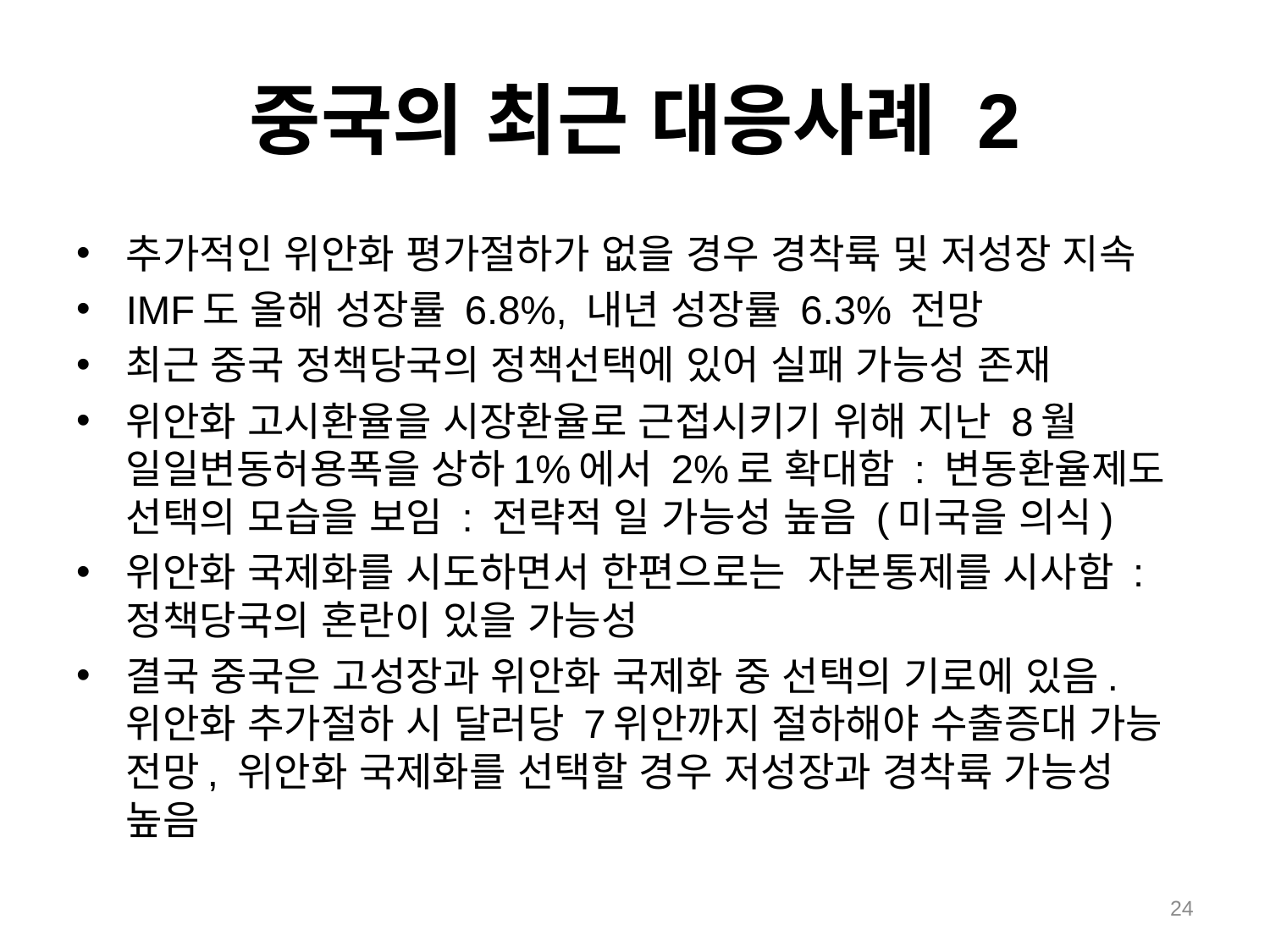

# 중국의 최근 대응사례 2
추가적인 위안화 평가절하가 없을 경우 경착륙 및 저성장 지속
IMF도 올해 성장률 6.8%, 내년 성장률 6.3% 전망
최근 중국 정책당국의 정책선택에 있어 실패 가능성 존재
위안화 고시환율을 시장환율로 근접시키기 위해 지난 8월 일일변동허용폭을 상하1%에서 2%로 확대함 : 변동환율제도 선택의 모습을 보임 : 전략적 일 가능성 높음 (미국을 의식)
위안화 국제화를 시도하면서 한편으로는  자본통제를 시사함 : 정책당국의 혼란이 있을 가능성
결국 중국은 고성장과 위안화 국제화 중 선택의 기로에 있음. 위안화 추가절하 시 달러당 7위안까지 절하해야 수출증대 가능 전망, 위안화 국제화를 선택할 경우 저성장과 경착륙 가능성 높음

24